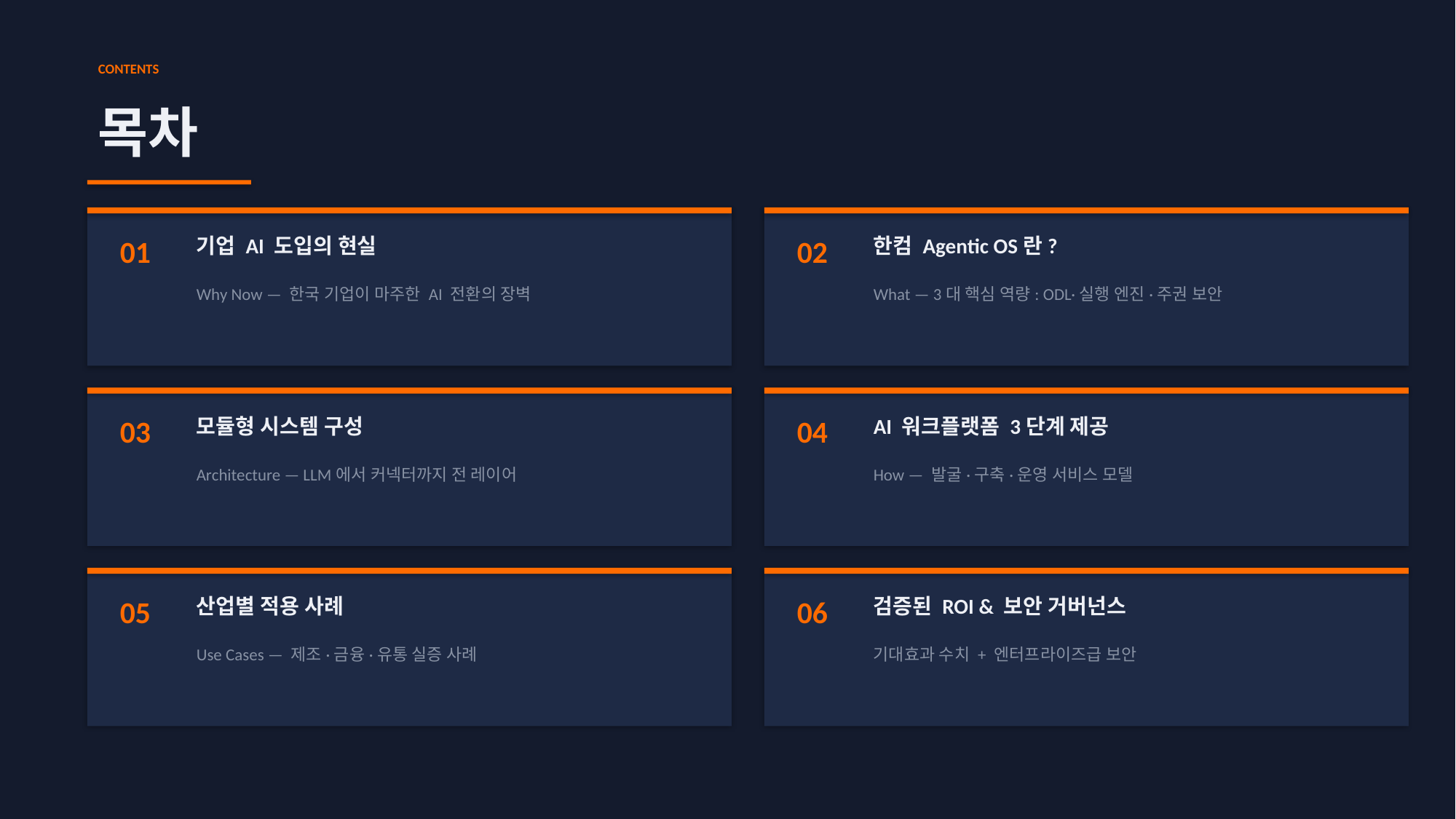

CONTENTS
목차

01
기업 AI 도입의 현실
02
한컴 Agentic OS란?
Why Now — 한국 기업이 마주한 AI 전환의 장벽
What — 3대 핵심 역량: ODL·실행 엔진·주권 보안

03
모듈형 시스템 구성
04
AI 워크플랫폼 3단계 제공
Architecture — LLM에서 커넥터까지 전 레이어
How — 발굴·구축·운영 서비스 모델

05
산업별 적용 사례
06
검증된 ROI & 보안 거버넌스
Use Cases — 제조·금융·유통 실증 사례
기대효과 수치 + 엔터프라이즈급 보안